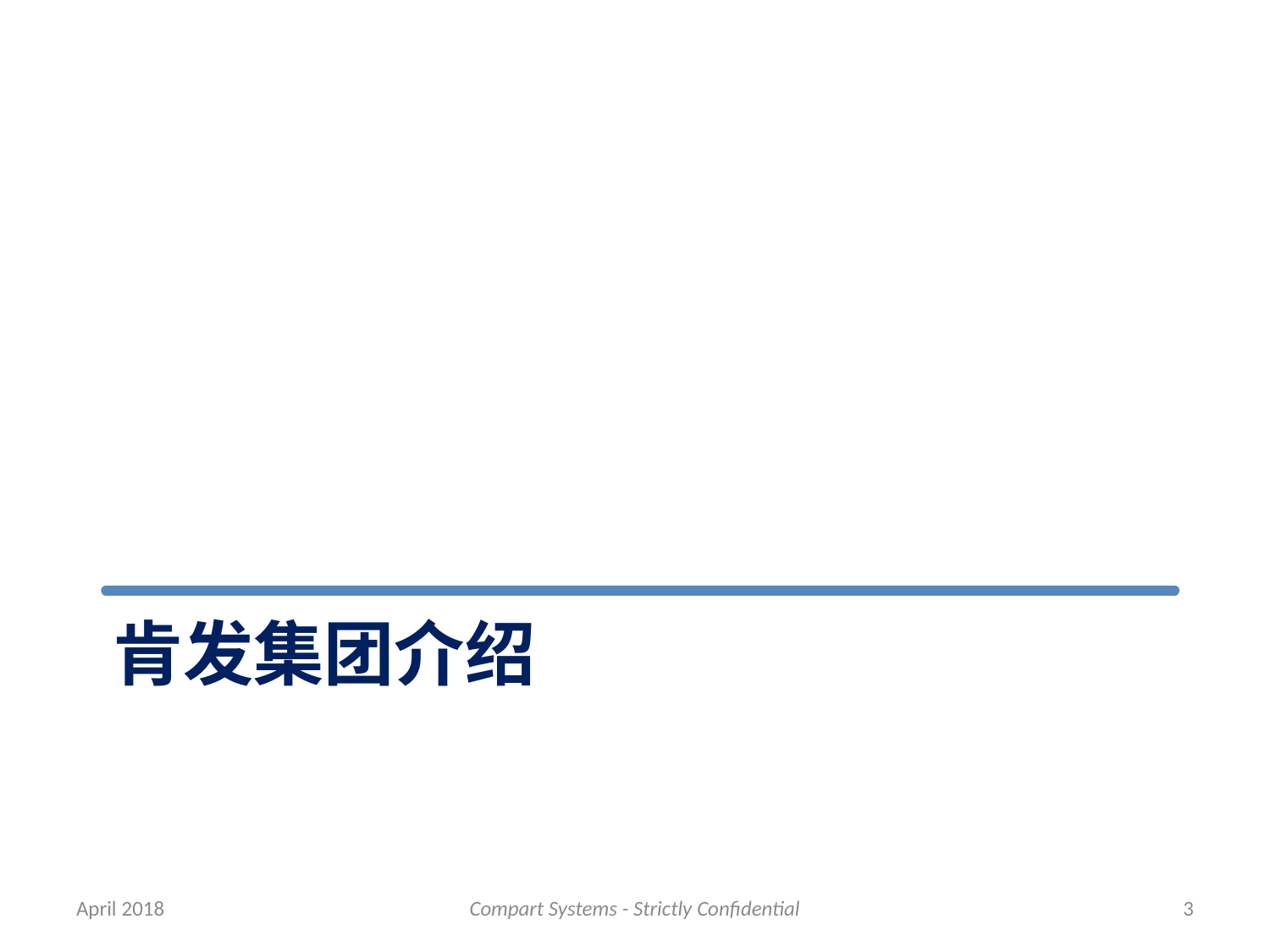

# 肯发集团介绍
April 2018
Compart Systems - Strictly Confidential
3